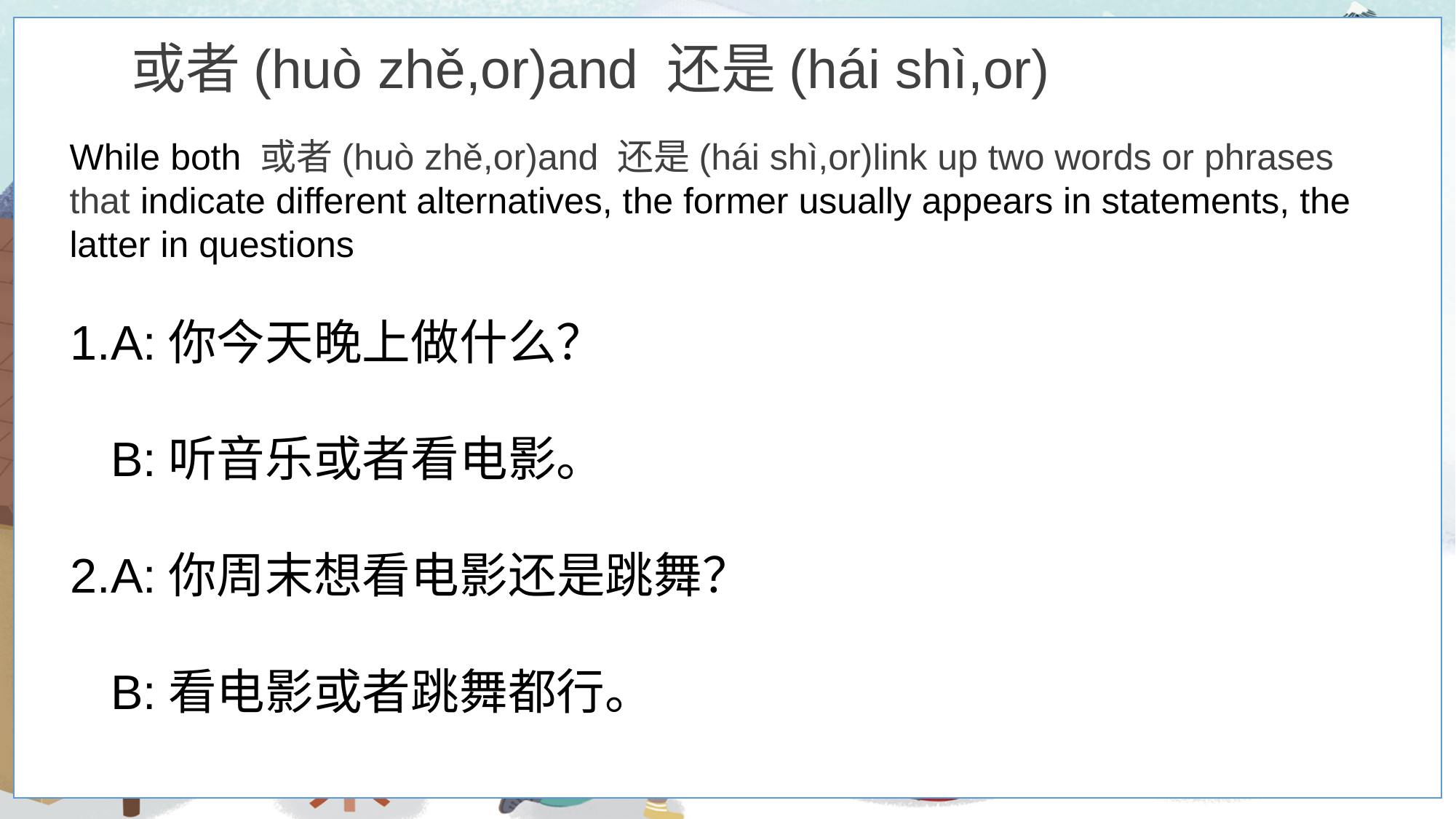

或者(huò zhě,or)and 还是(hái shì,or)
While both 或者(huò zhě,or)and 还是(hái shì,or)link up two words or phrases that indicate different alternatives, the former usually appears in statements, the latter in questions
   1.A:你今天晚上做什么？

      B:听音乐或者看电影。

   2.A:你周末想看电影还是跳舞？

      B:看电影或者跳舞都行。